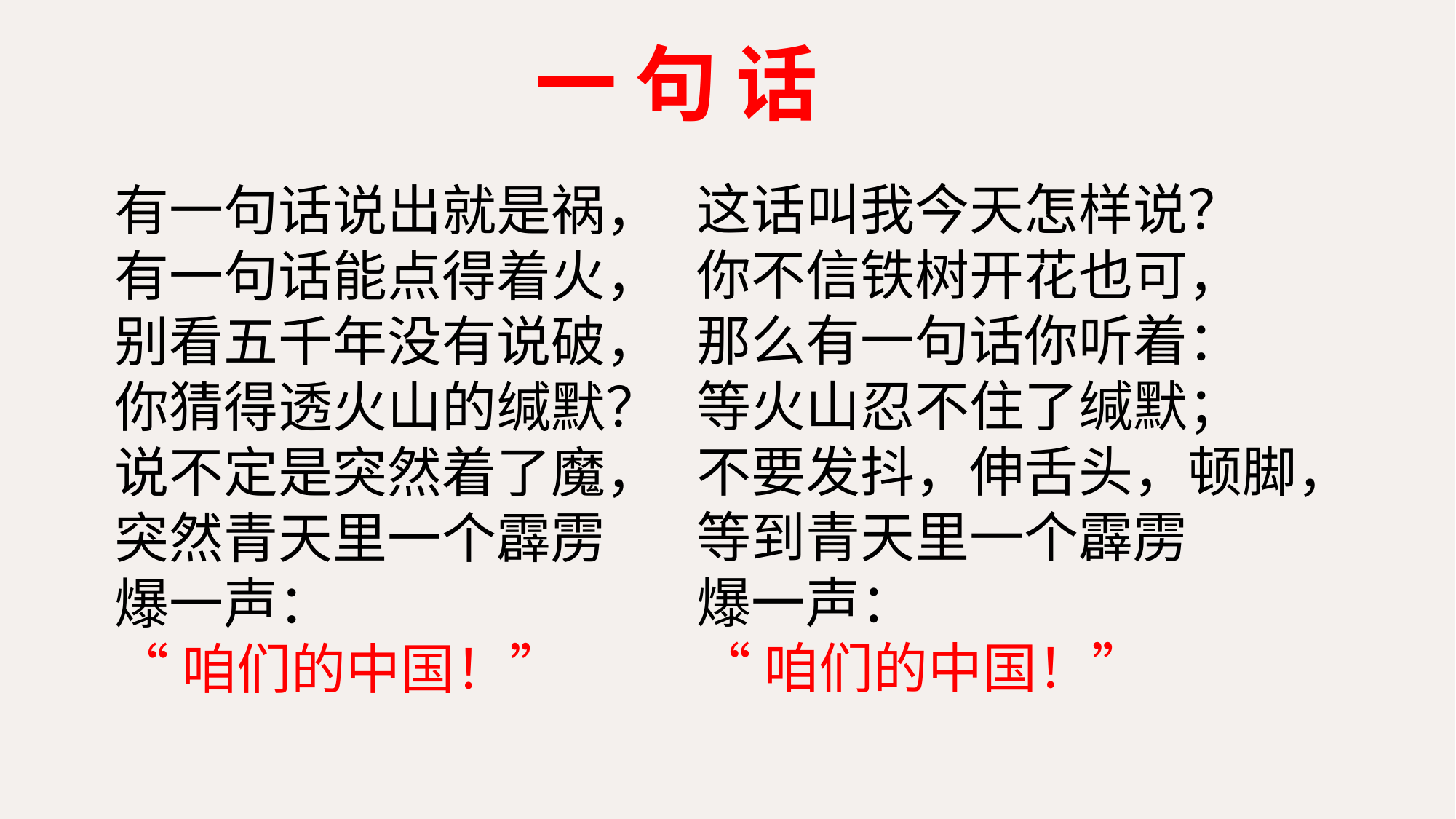

一 句 话

这话叫我今天怎样说？
你不信铁树开花也可，
那么有一句话你听着：
等火山忍不住了缄默；
不要发抖，伸舌头，顿脚，
等到青天里一个霹雳
爆一声：
“咱们的中国！”
有一句话说出就是祸，有一句话能点得着火，别看五千年没有说破，你猜得透火山的缄默？说不定是突然着了魔，突然青天里一个霹雳爆一声：
“咱们的中国！”